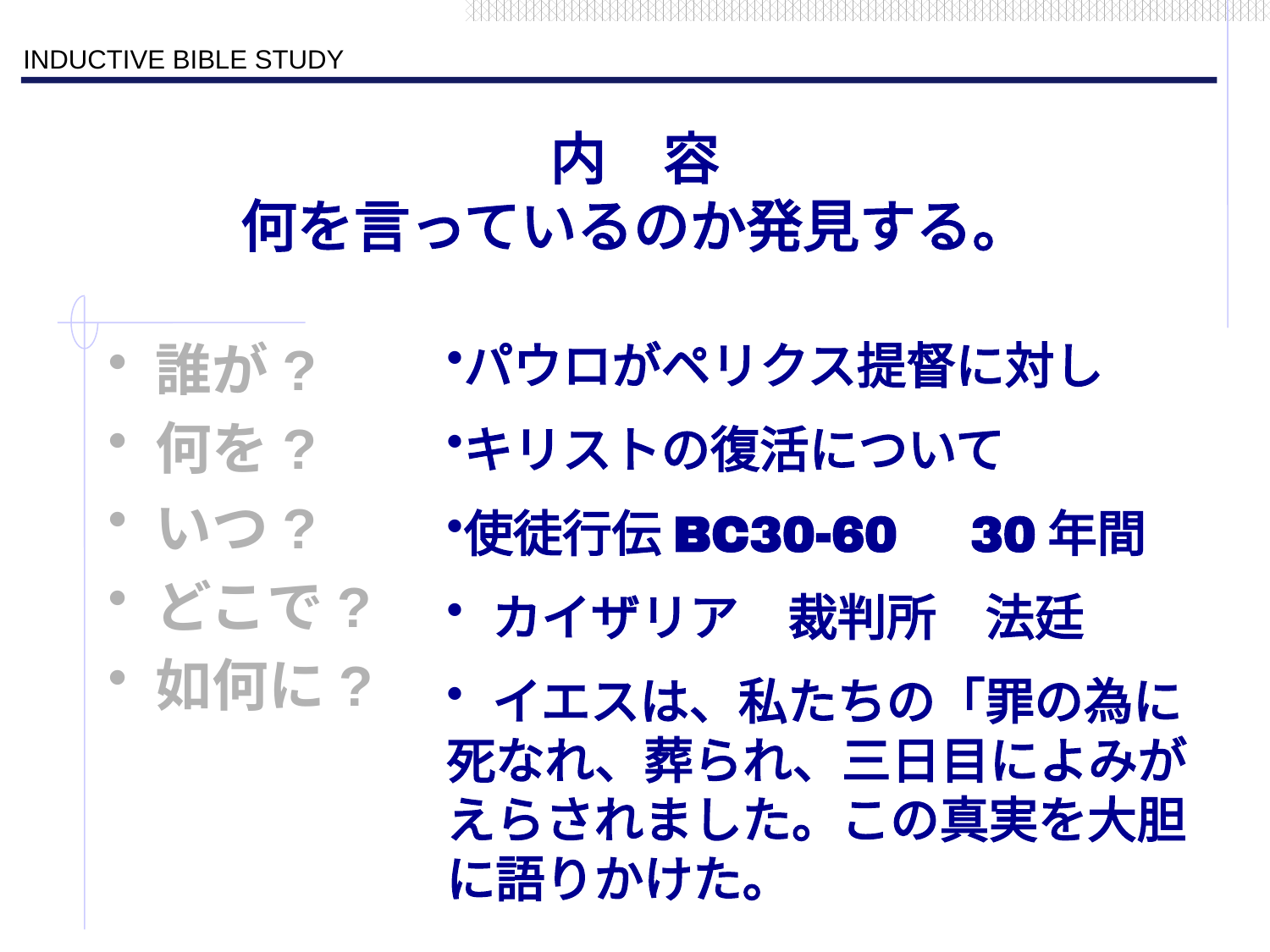

内　容
何を言っているのか発見する。
誰が?
何を?
いつ?
どこで?
如何に?
パウロがペリクス提督に対し
キリストの復活について
使徒行伝BC30-60　30年間
 カイザリア　裁判所　法廷
 イエスは、私たちの「罪の為に死なれ、葬られ、三日目によみがえらされました。この真実を大胆に語りかけた。